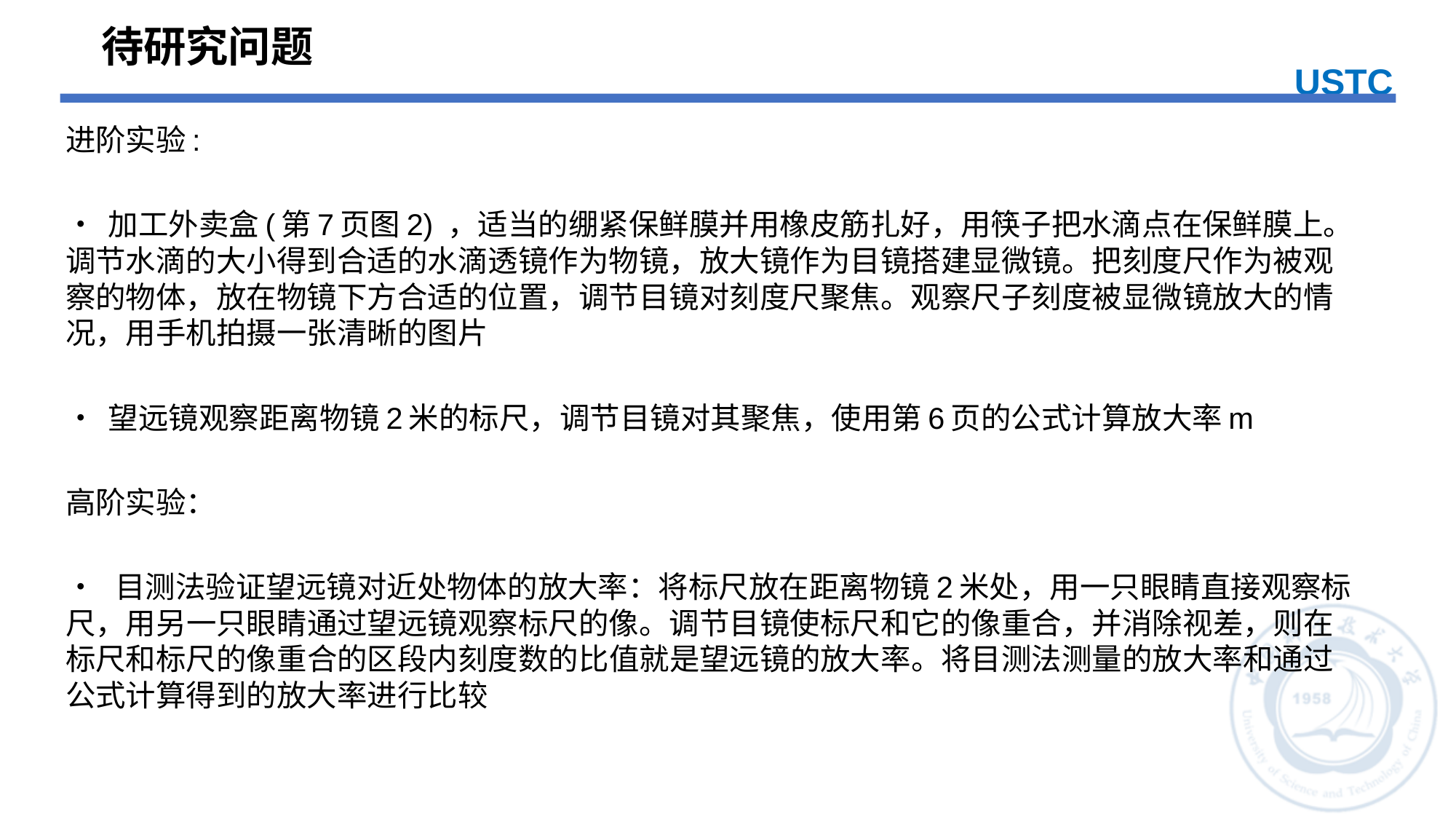

待研究问题
USTC

进阶实验:

• 加工外卖盒(第7页图2) ，适当的绷紧保鲜膜并用橡皮筋扎好，用筷子把水滴点在保鲜膜上。调节水滴的大小得到合适的水滴透镜作为物镜，放大镜作为目镜搭建显微镜。把刻度尺作为被观察的物体，放在物镜下方合适的位置，调节目镜对刻度尺聚焦。观察尺子刻度被显微镜放大的情况，用手机拍摄一张清晰的图片

• 望远镜观察距离物镜2米的标尺，调节目镜对其聚焦，使用第6页的公式计算放大率m

高阶实验：

•  目测法验证望远镜对近处物体的放大率：将标尺放在距离物镜2米处，用一只眼睛直接观察标尺，用另一只眼睛通过望远镜观察标尺的像。调节目镜使标尺和它的像重合，并消除视差，则在标尺和标尺的像重合的区段内刻度数的比值就是望远镜的放大率。将目测法测量的放大率和通过公式计算得到的放大率进行比较